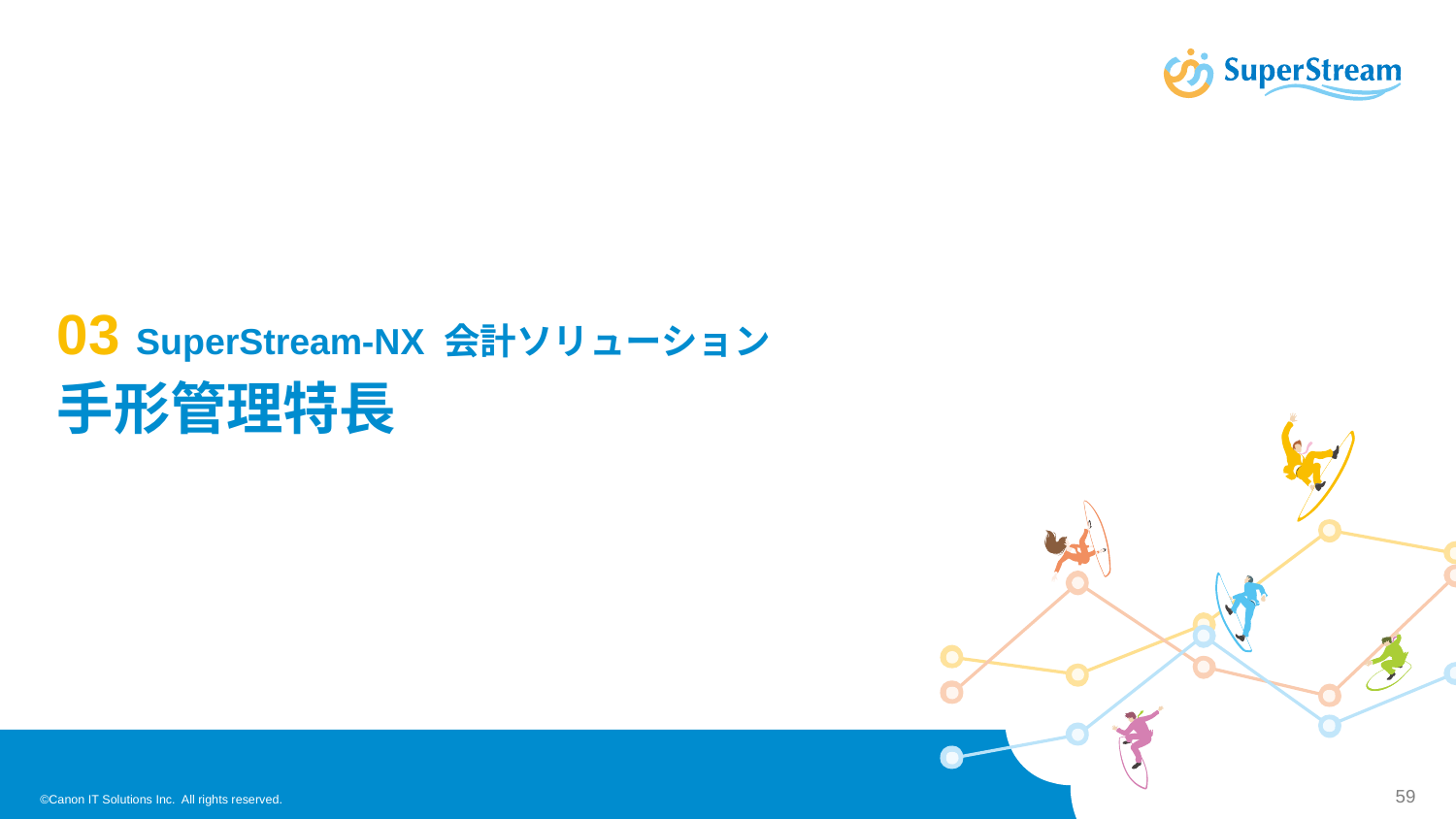

# 03 SuperStream-NX 会計ソリューション 手形管理特長
©Canon IT Solutions Inc.  All rights reserved.
59